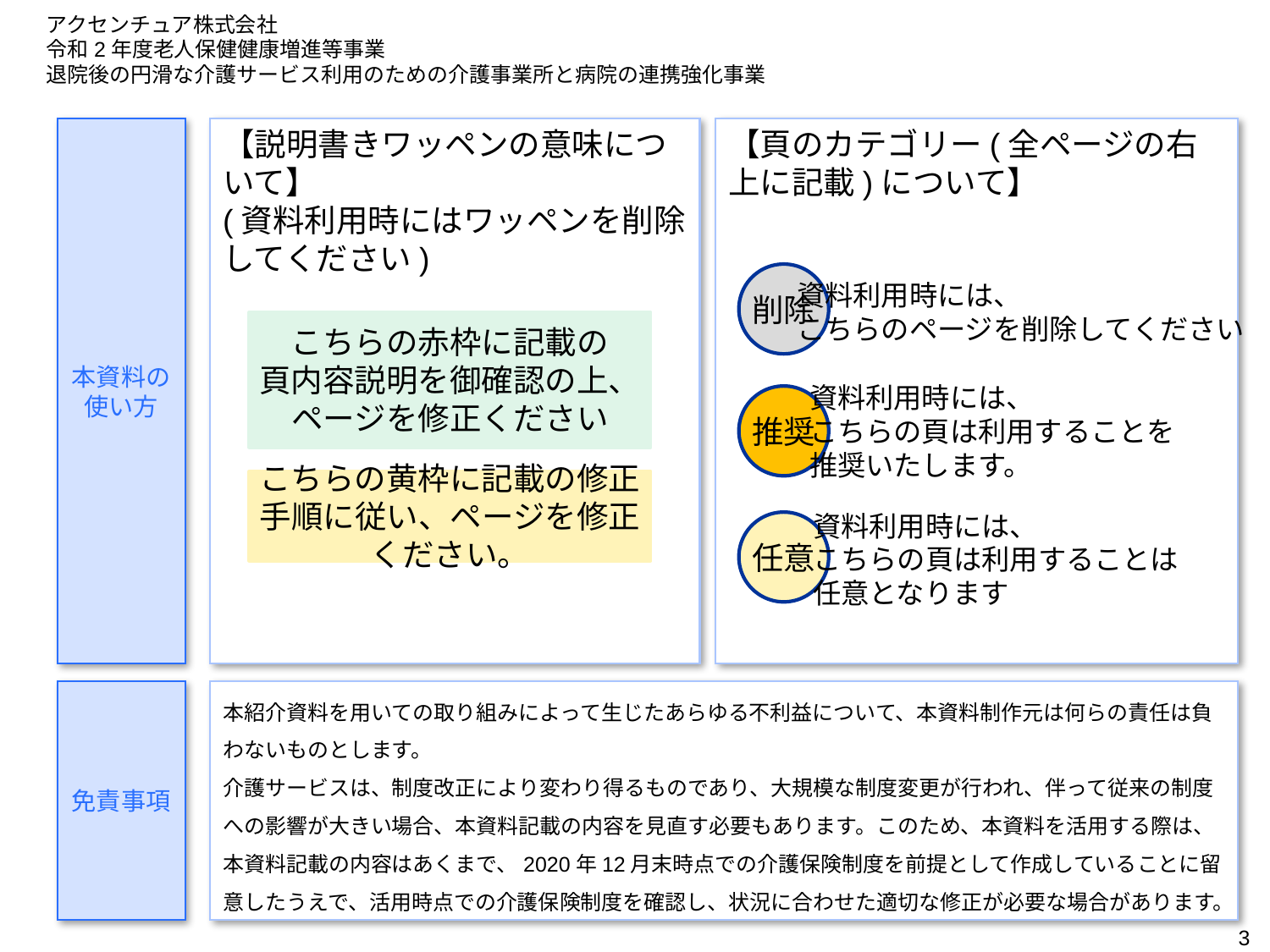

削除
アクセンチュア株式会社
令和2年度老人保健健康増進等事業
退院後の円滑な介護サービス利用のための介護事業所と病院の連携強化事業
【説明書きワッペンの意味について】
(資料利用時にはワッペンを削除してください)
【頁のカテゴリー(全ページの右上に記載)について】
本資料の
使い方
削除
資料利用時には、
こちらのページを削除してください
資料利用時には、
こちらの頁は利用することを
推奨いたします。
推奨
資料利用時には、
こちらの頁は利用することは
任意となります
任意
こちらの赤枠に記載の
頁内容説明を御確認の上、
ページを修正ください
こちらの黄枠に記載の修正手順に従い、ページを修正ください。
免責事項
本紹介資料を用いての取り組みによって生じたあらゆる不利益について、本資料制作元は何らの責任は負わないものとします。
介護サービスは、制度改正により変わり得るものであり、大規模な制度変更が行われ、伴って従来の制度への影響が大きい場合、本資料記載の内容を見直す必要もあります。このため、本資料を活用する際は、本資料記載の内容はあくまで、2020年12月末時点での介護保険制度を前提として作成していることに留意したうえで、活用時点での介護保険制度を確認し、状況に合わせた適切な修正が必要な場合があります。
3